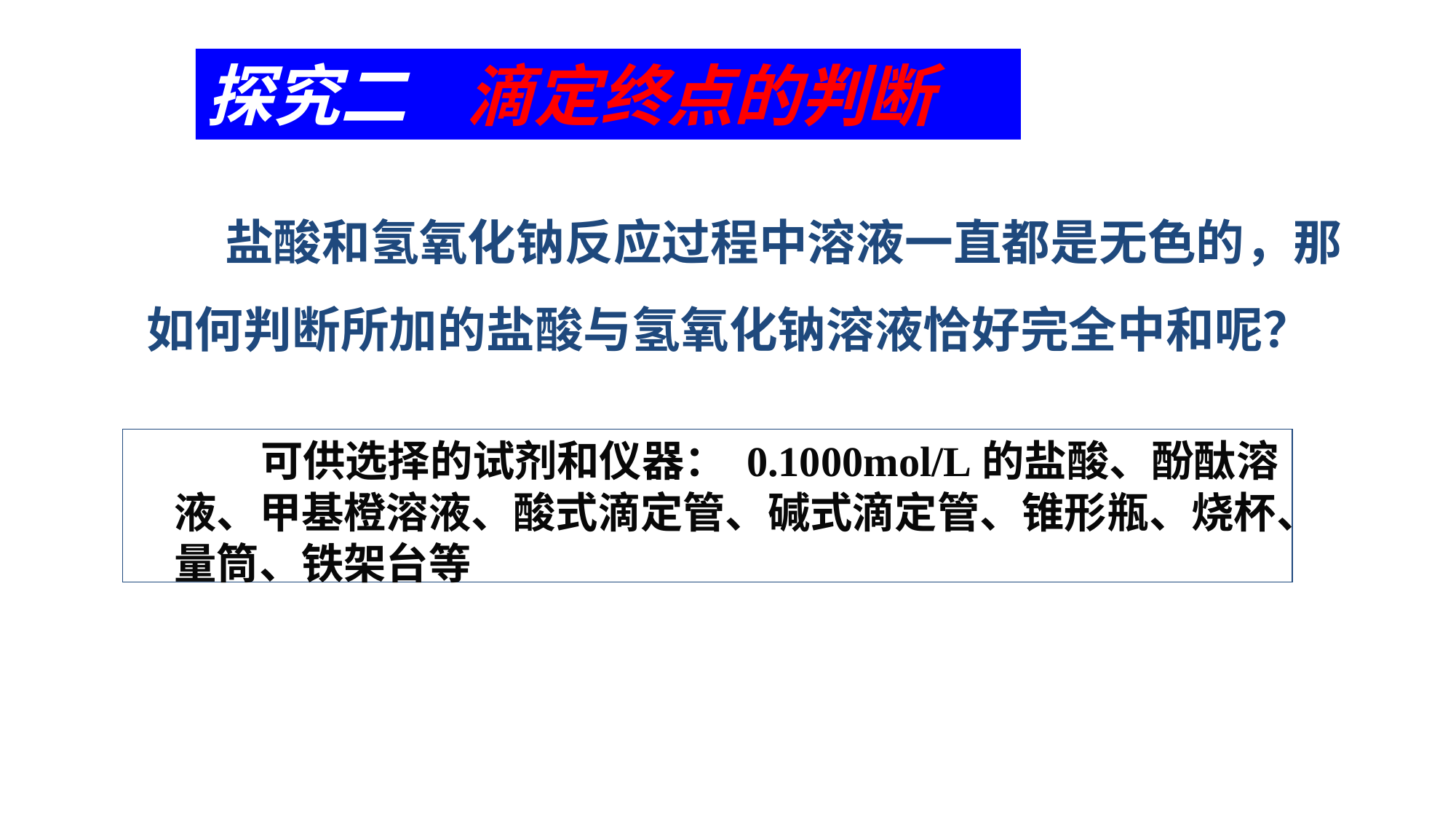

探究二    滴定终点的判断
 　　盐酸和氢氧化钠反应过程中溶液一直都是无色的，那如何判断所加的盐酸与氢氧化钠溶液恰好完全中和呢？
　　　可供选择的试剂和仪器： 0.1000mol/L的盐酸、酚酞溶液、甲基橙溶液、酸式滴定管、碱式滴定管、锥形瓶、烧杯、量筒、铁架台等